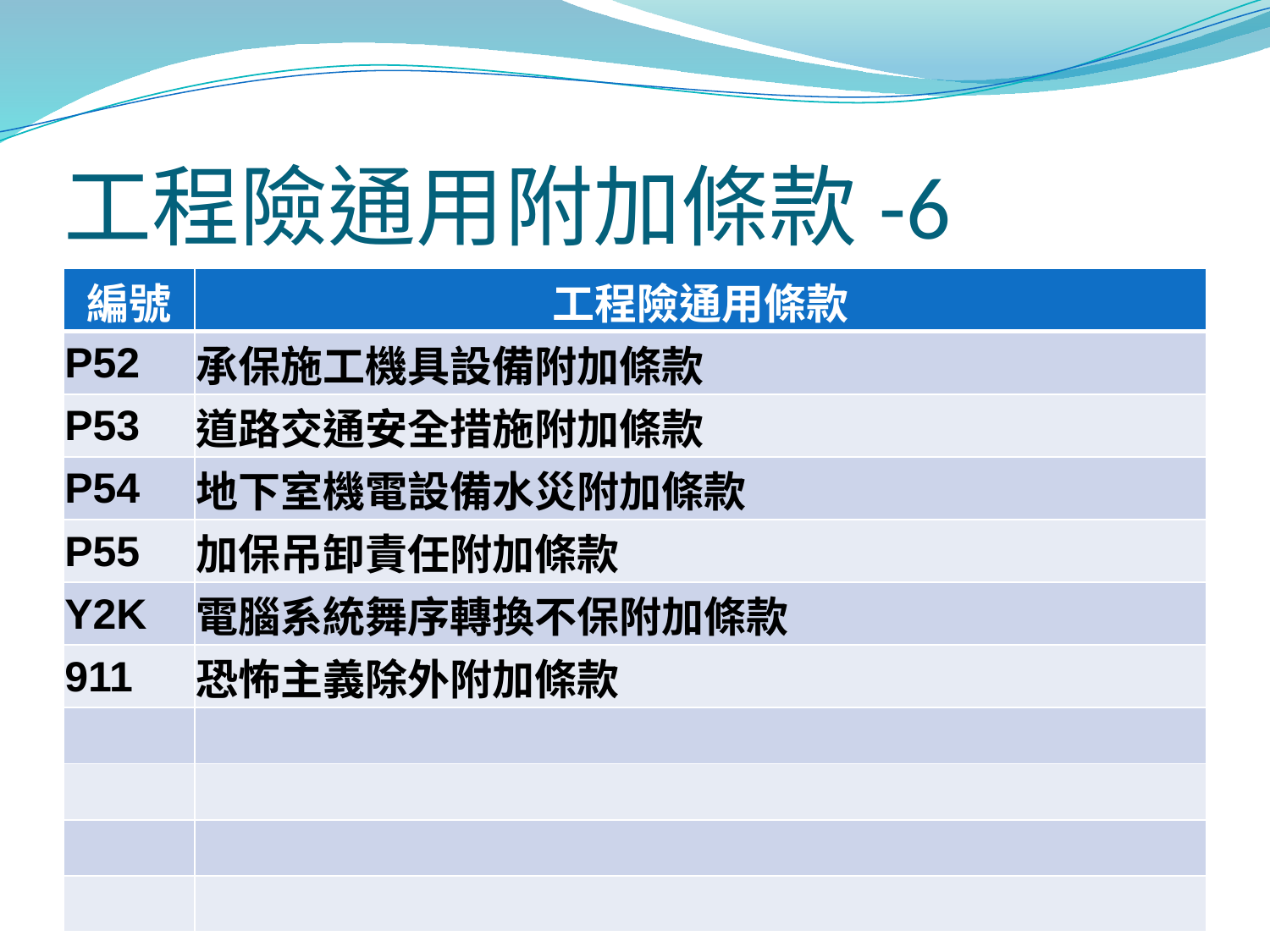

# 工程險通用附加條款-6
| 編號 | 工程險通用條款 |
| --- | --- |
| P52 | 承保施工機具設備附加條款 |
| P53 | 道路交通安全措施附加條款 |
| P54 | 地下室機電設備水災附加條款 |
| P55 | 加保吊卸責任附加條款 |
| Y2K | 電腦系統舞序轉換不保附加條款 |
| 911 | 恐怖主義除外附加條款 |
|  |  |
|  |  |
|  |  |
|  |  |
130